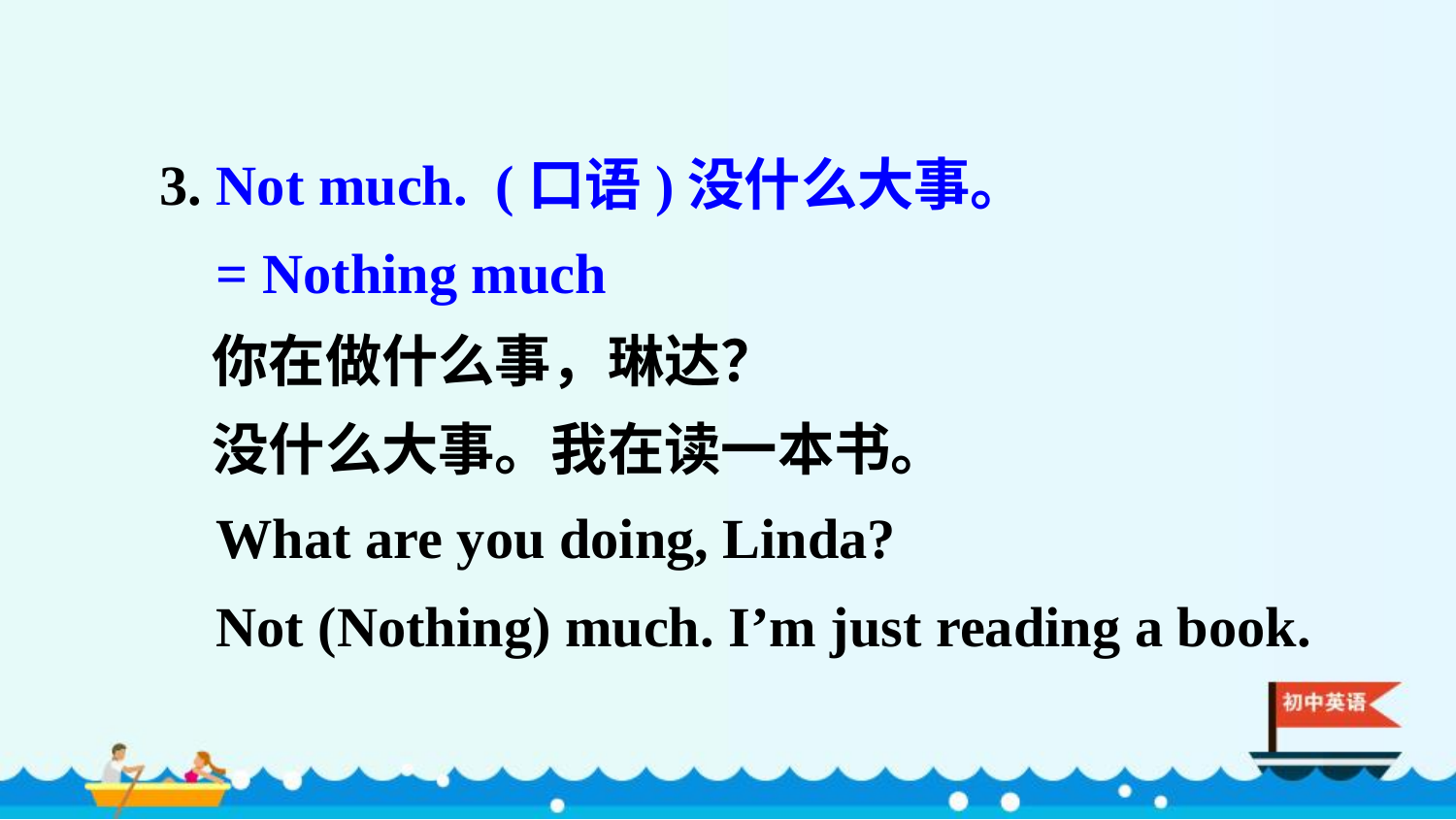

3. Not much.  (口语)没什么大事。
    = Nothing much
   你在做什么事，琳达？
   没什么大事。我在读一本书。
    What are you doing, Linda?
    Not (Nothing) much. I’m just reading a book.